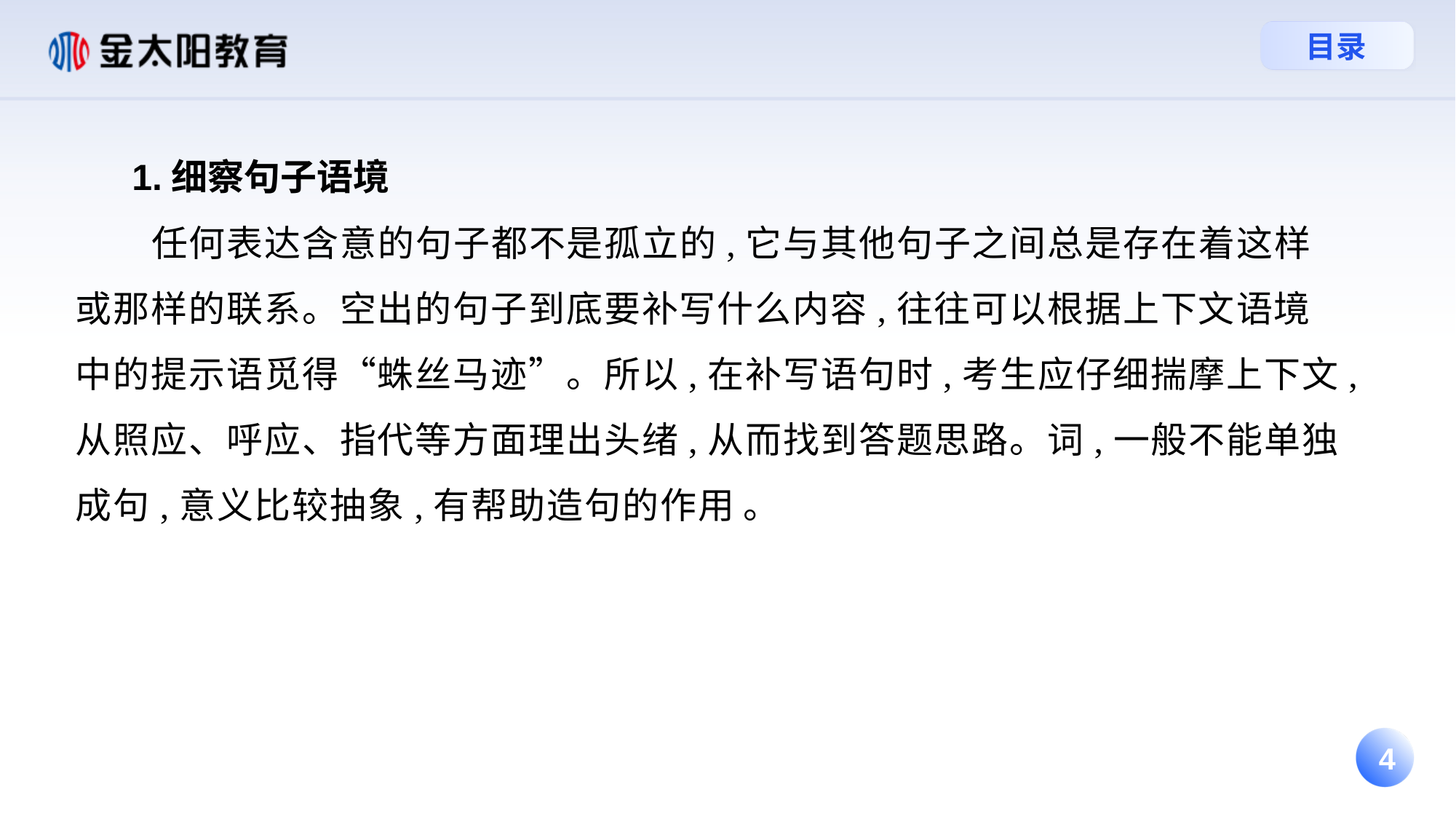

1.细察句子语境
       任何表达含意的句子都不是孤立的,它与其他句子之间总是存在着这样或那样的联系。空出的句子到底要补写什么内容,往往可以根据上下文语境中的提示语觅得“蛛丝马迹”。所以,在补写语句时,考生应仔细揣摩上下文,从照应、呼应、指代等方面理出头绪,从而找到答题思路。词,一般不能单独成句,意义比较抽象,有帮助造句的作用 。